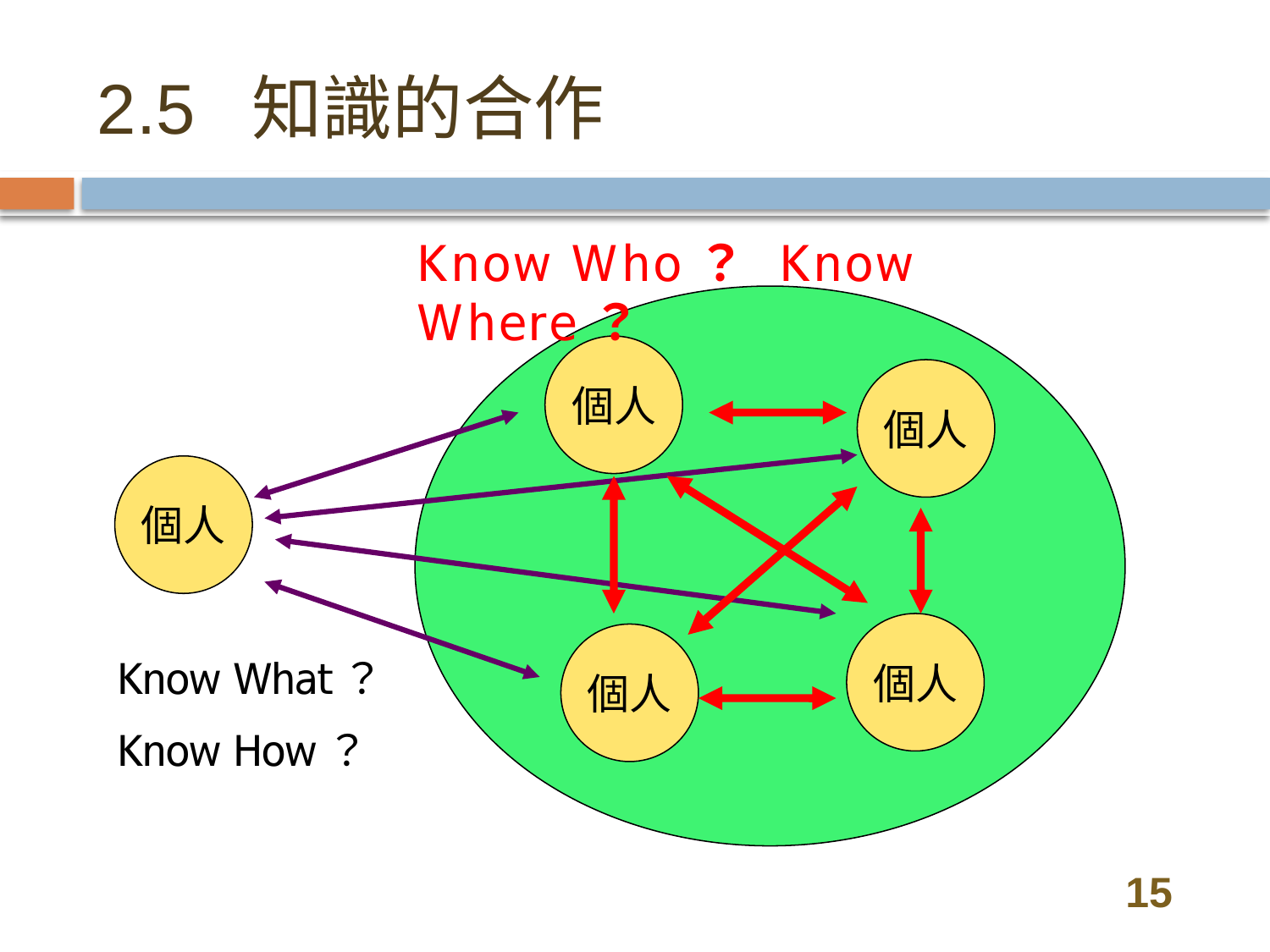

# 2.5  知識的合作
Know Who？  Know Where？

個人
個人

個人

個人
個人
Know What？
Know How？

15